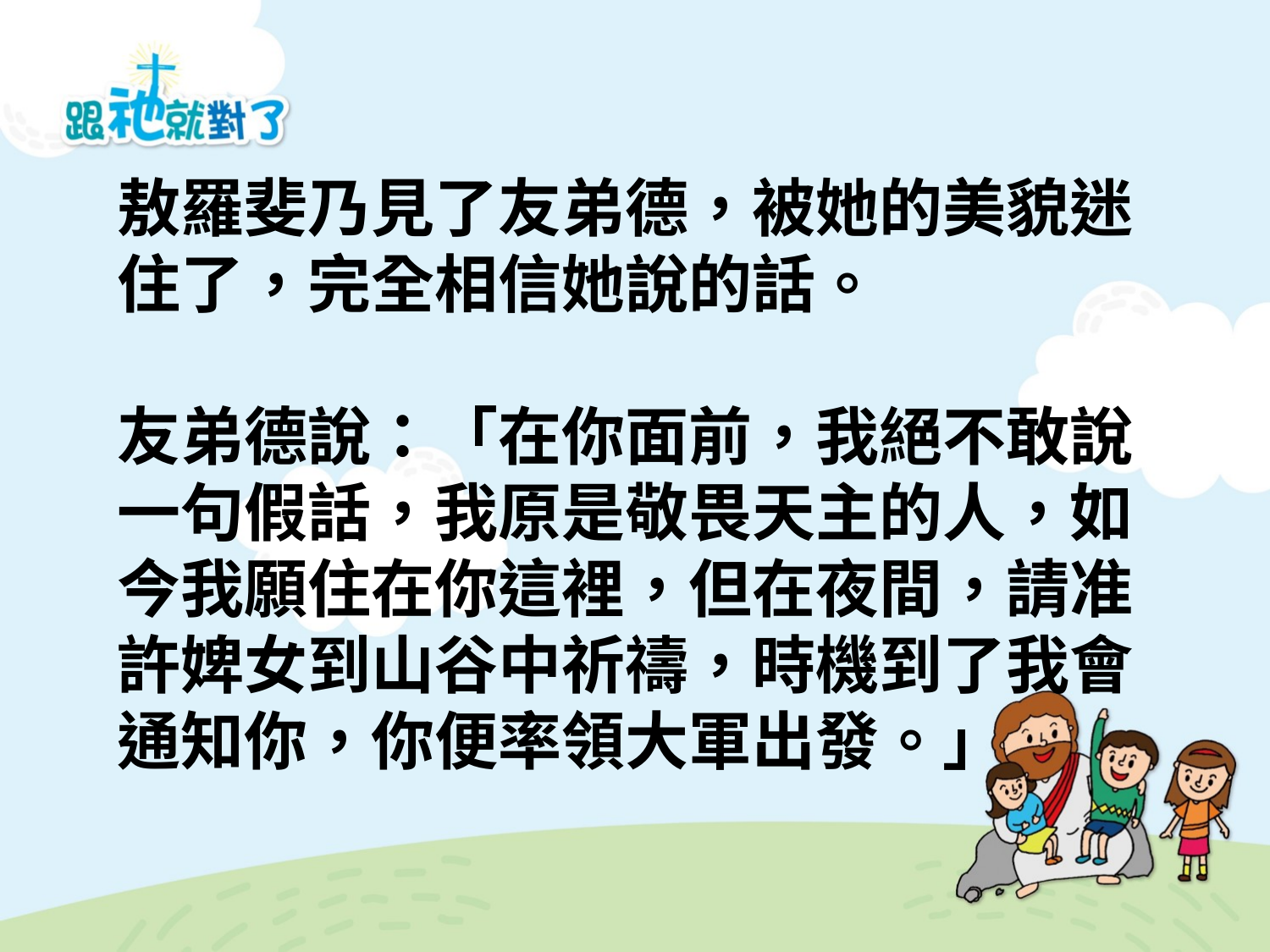

敖羅斐乃見了友弟德，被她的美貌迷住了，完全相信她說的話。

友弟德說：「在你面前，我絕不敢說一句假話，我原是敬畏天主的人，如今我願住在你這裡，但在夜間，請准許婢女到山谷中祈禱，時機到了我會通知你，你便率領大軍出發。」